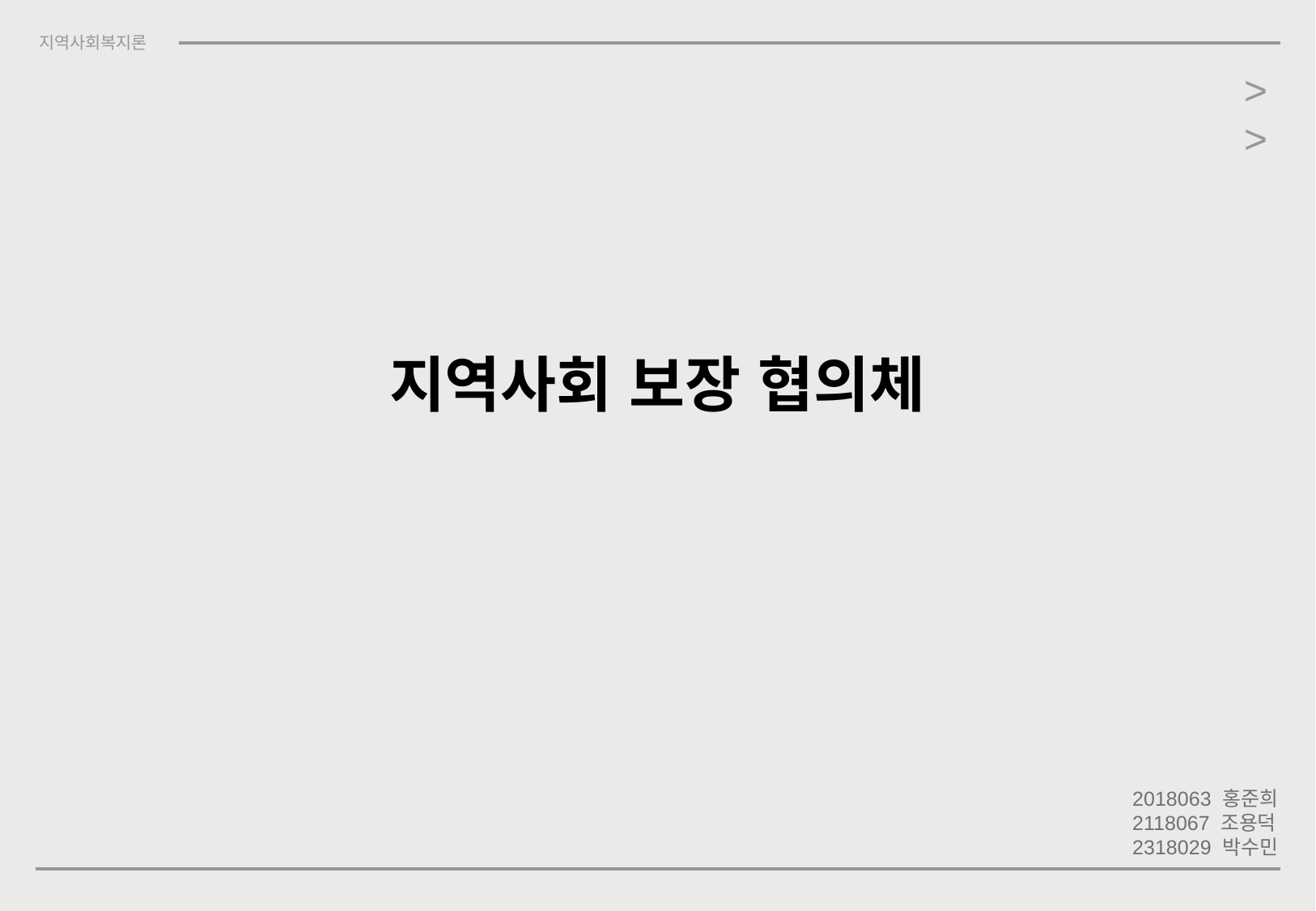

지역사회복지론
>>
지역사회 보장 협의체
2018063 홍준희
2118067 조용덕
2318029 박수민